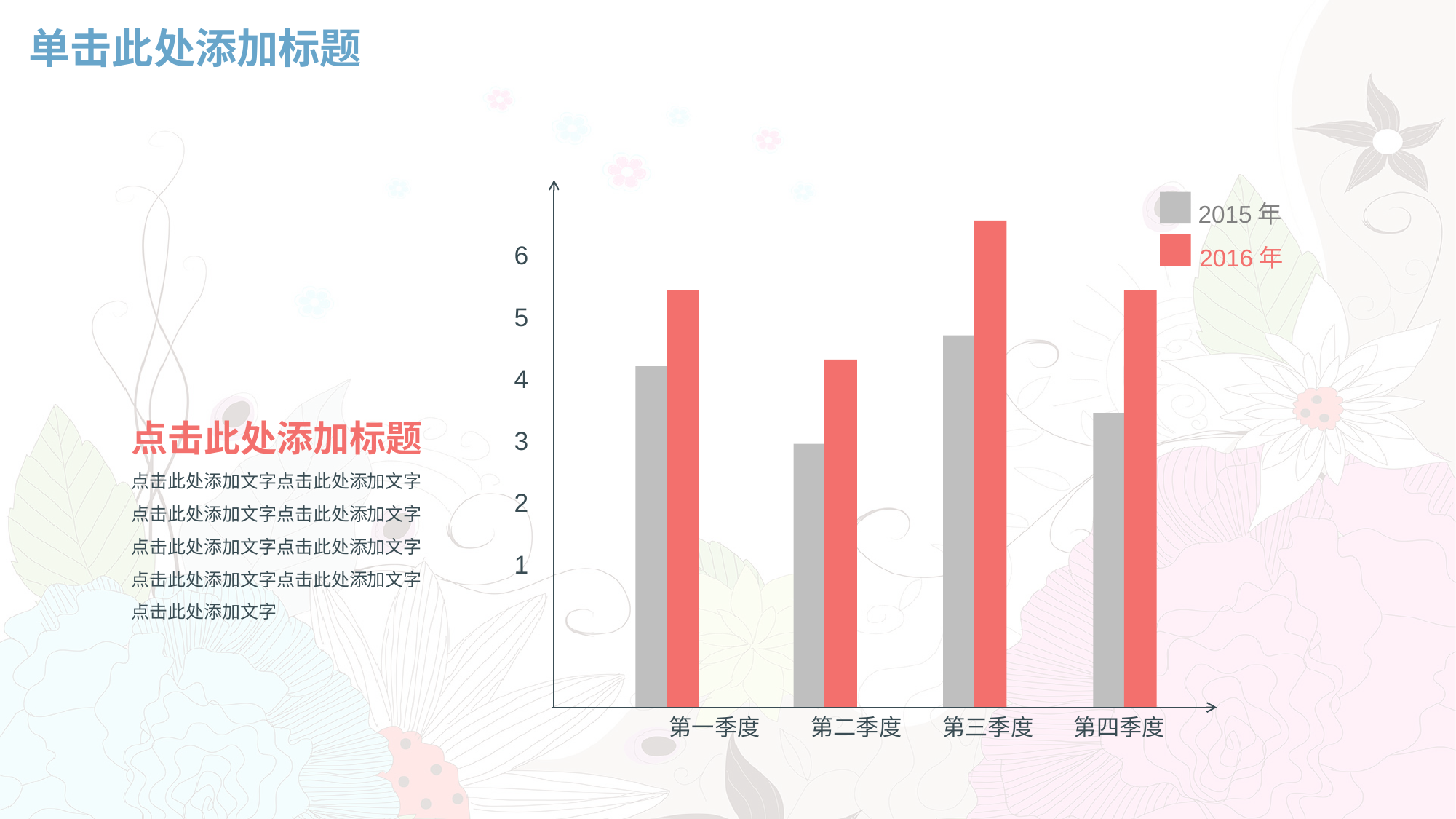

# 单击此处添加标题
2015年
6

5

4

3

2

1

2016年

点击此处添加标题
点击此处添加文字点击此处添加文字
点击此处添加文字点击此处添加文字
点击此处添加文字点击此处添加文字
点击此处添加文字点击此处添加文字
点击此处添加文字

   第一季度          第二季度        第三季度        第四季度